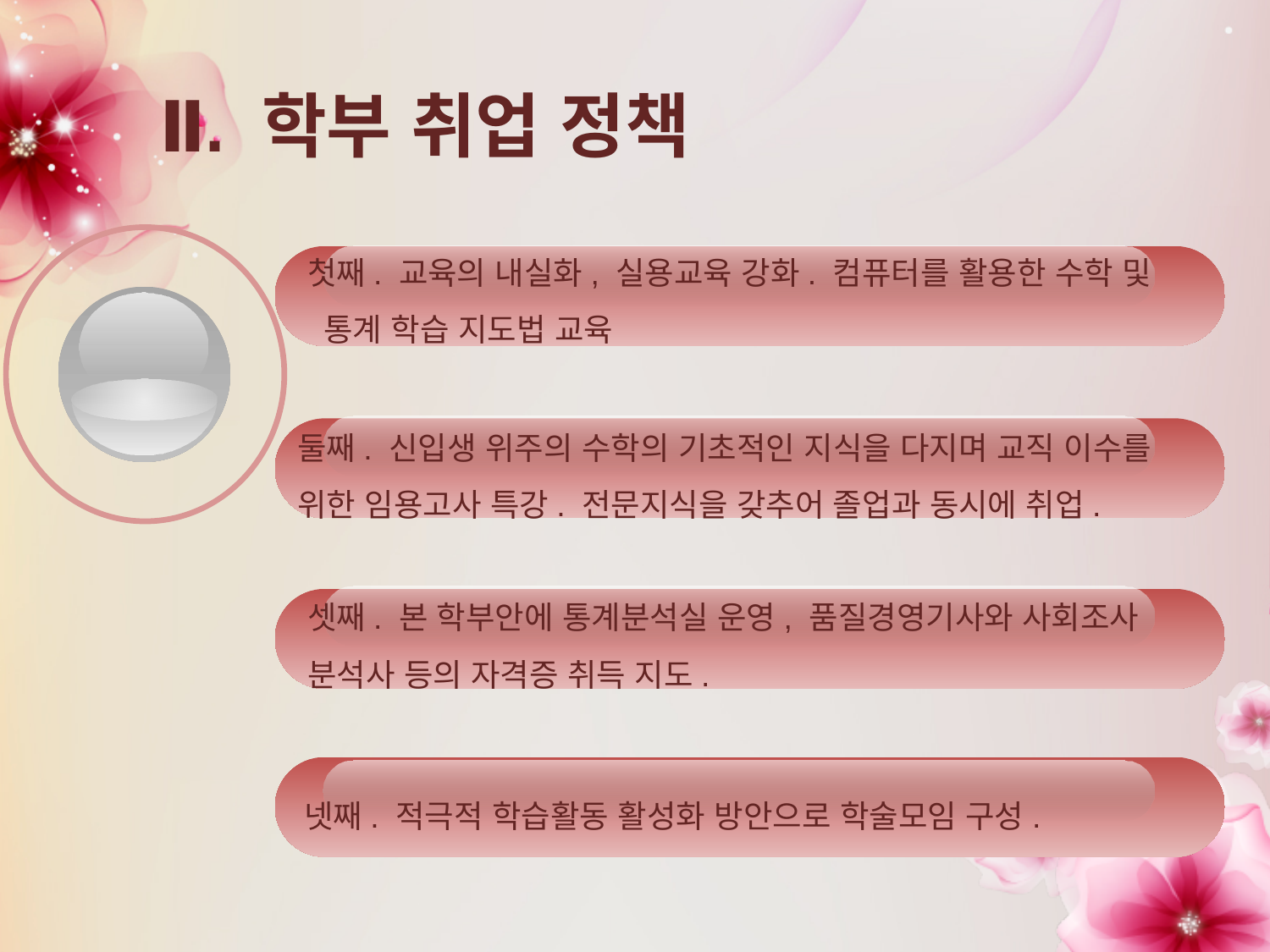

# Ⅱ. 학부 취업 정책

첫째. 교육의 내실화, 실용교육 강화. 컴퓨터를 활용한 수학 및
 통계 학습 지도법 교육

둘째. 신입생 위주의 수학의 기초적인 지식을 다지며 교직 이수를
위한 임용고사 특강. 전문지식을 갖추어 졸업과 동시에 취업.

4

셋째. 본 학부안에 통계분석실 운영, 품질경영기사와 사회조사
분석사 등의 자격증 취득 지도.

넷째. 적극적 학습활동 활성화 방안으로 학술모임 구성.